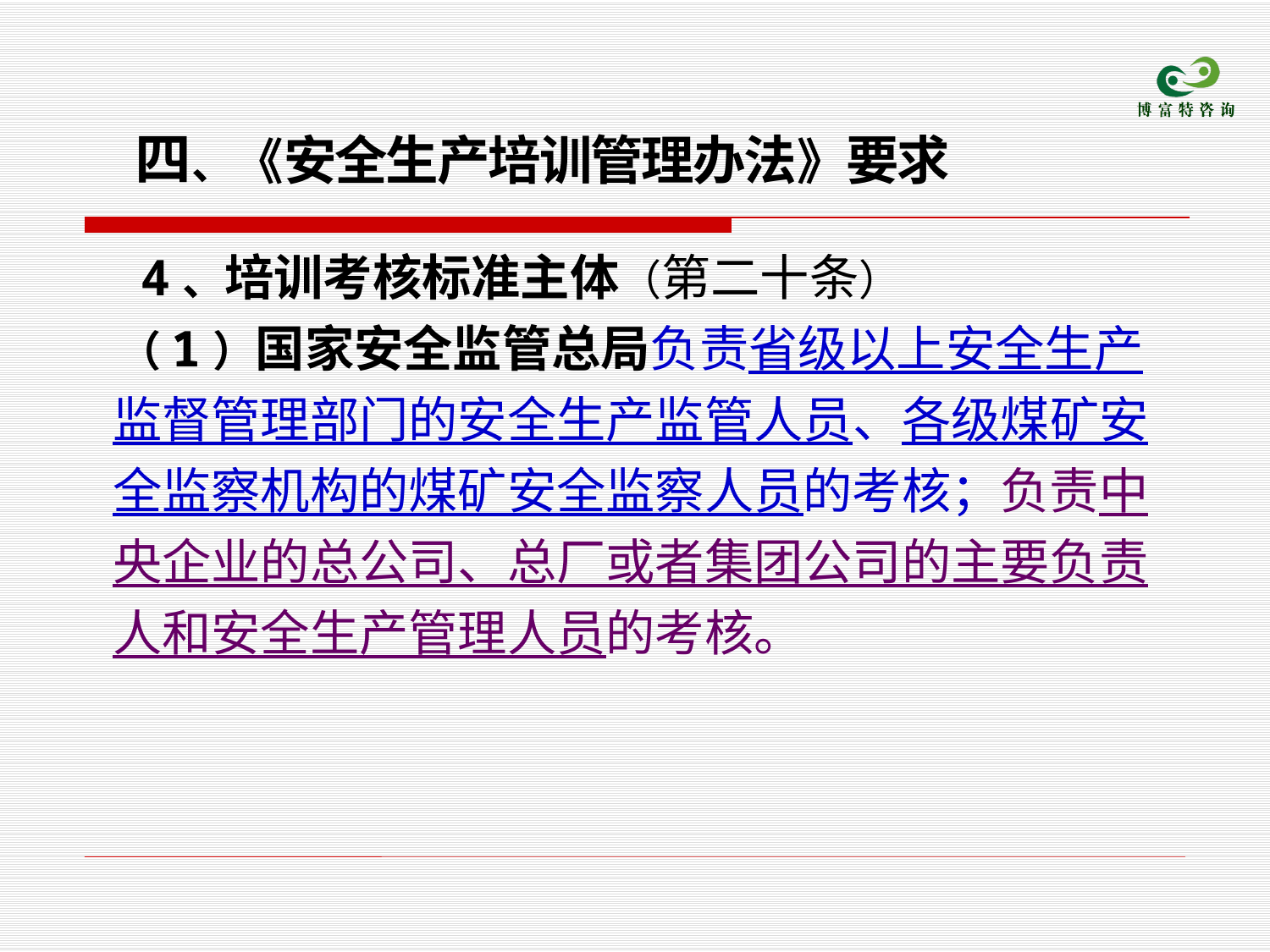

四、《安全生产培训管理办法》要求
　      4、培训考核标准主体（第二十条）
       （1）国家安全监管总局负责省级以上安全生产监督管理部门的安全生产监管人员、各级煤矿安全监察机构的煤矿安全监察人员的考核；负责中央企业的总公司、总厂或者集团公司的主要负责人和安全生产管理人员的考核。